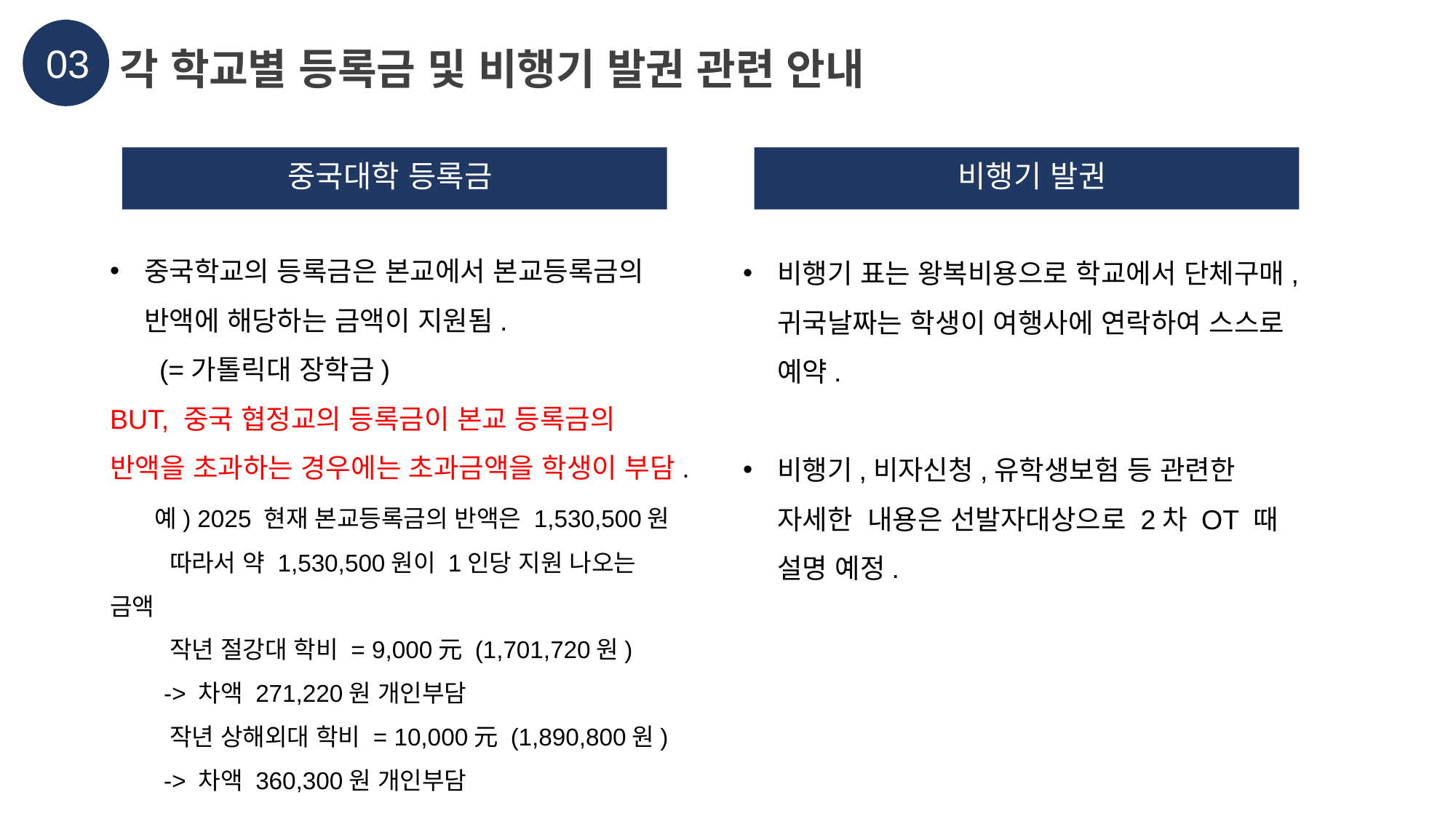

각 학교별 등록금 및 비행기 발권 관련 안내

03

중국대학 등록금
비행기 발권
중국학교의 등록금은 본교에서 본교등록금의     반액에 해당하는 금액이 지원됨.                          (=가톨릭대 장학금)
BUT, 중국 협정교의 등록금이 본교 등록금의 반액을 초과하는 경우에는 초과금액을 학생이 부담.
     예) 2025 현재 본교등록금의 반액은 1,530,500원
        따라서 약 1,530,500원이 1인당 지원 나오는 금액
        작년 절강대 학비 = 9,000元 (1,701,720원)
        -> 차액 271,220원 개인부담
        작년 상해외대 학비 = 10,000元 (1,890,800원)
        -> 차액 360,300원 개인부담
비행기 표는 왕복비용으로 학교에서 단체구매,  귀국날짜는 학생이 여행사에 연락하여 스스로    예약.

비행기,비자신청,유학생보험 등 관련한 자세한  내용은 선발자대상으로 2차 OT 때 설명 예정.